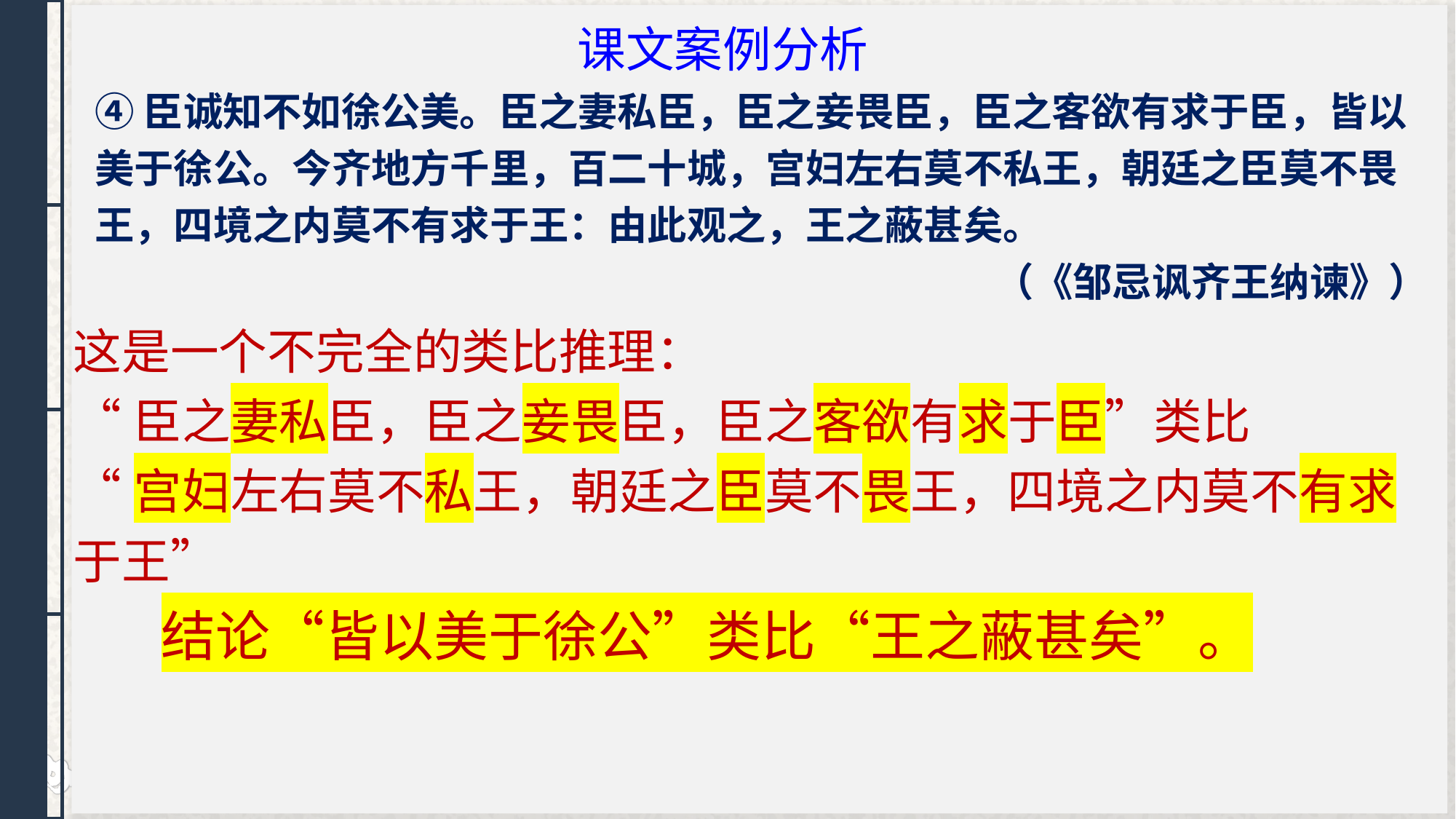

、
课文案例分析
④臣诚知不如徐公美。臣之妻私臣，臣之妾畏臣，臣之客欲有求于臣，皆以美于徐公。今齐地方千里，百二十城，宫妇左右莫不私王，朝廷之臣莫不畏王，四境之内莫不有求于王：由此观之，王之蔽甚矣。
（《邹忌讽齐王纳谏》）

这是一个不完全的类比推理：
“臣之妻私臣，臣之妾畏臣，臣之客欲有求于臣”类比
“宫妇左右莫不私王，朝廷之臣莫不畏王，四境之内莫不有求于王”
       结论“皆以美于徐公”类比“王之蔽甚矣”。

PPT模板 http:///moban/